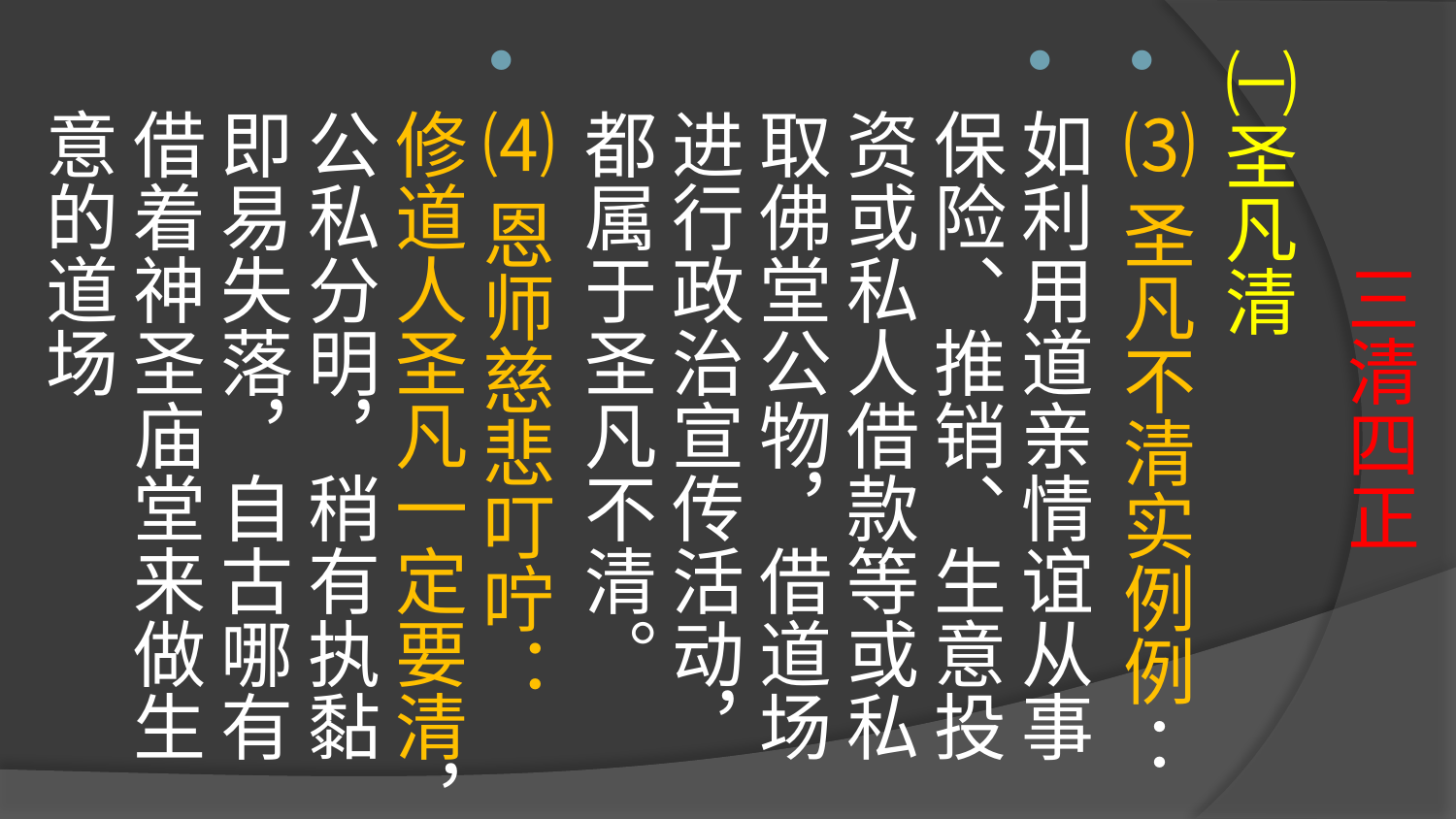

# 三清四正
㈠圣凡清
⑶圣凡不清实例例：
如利用道亲情谊从事保险、推销、生意投资或私人借款等或私取佛堂公物，借道场进行政治宣传活动，都属于圣凡不清。
⑷恩师慈悲叮咛：     修道人圣凡一定要清，公私分明，稍有执黏即易失落，自古哪有借着神圣庙堂来做生意的道场